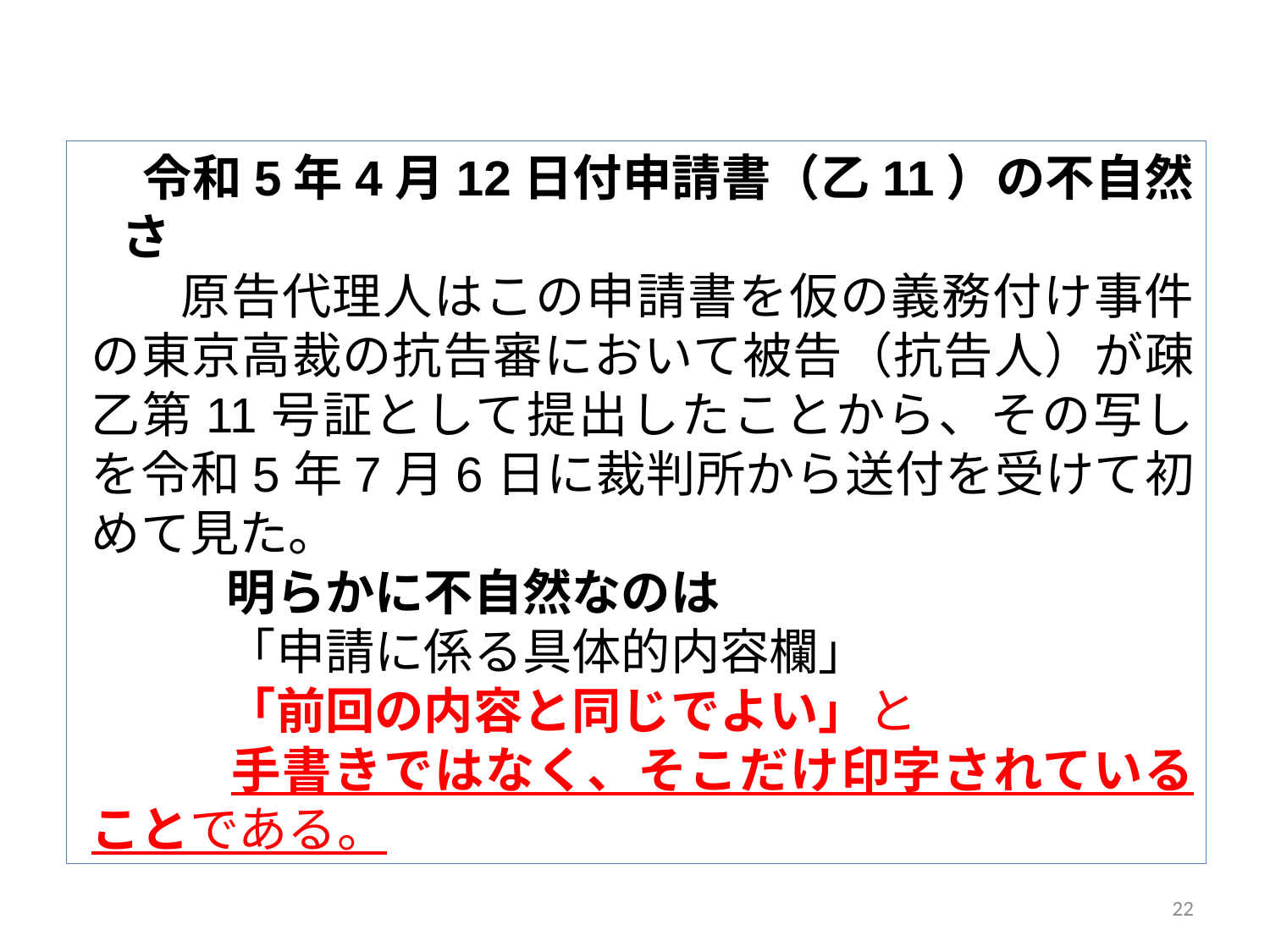

令和5年4月12日付申請書（乙11）の不自然さ
　　原告代理人はこの申請書を仮の義務付け事件の東京高裁の抗告審において被告（抗告人）が疎乙第11号証として提出したことから、その写しを令和5年7月6日に裁判所から送付を受けて初めて見た。
　　　明らかに不自然なのは
　　　「申請に係る具体的内容欄」
　　　「前回の内容と同じでよい」と
　　　手書きではなく、そこだけ印字されていることである。
22